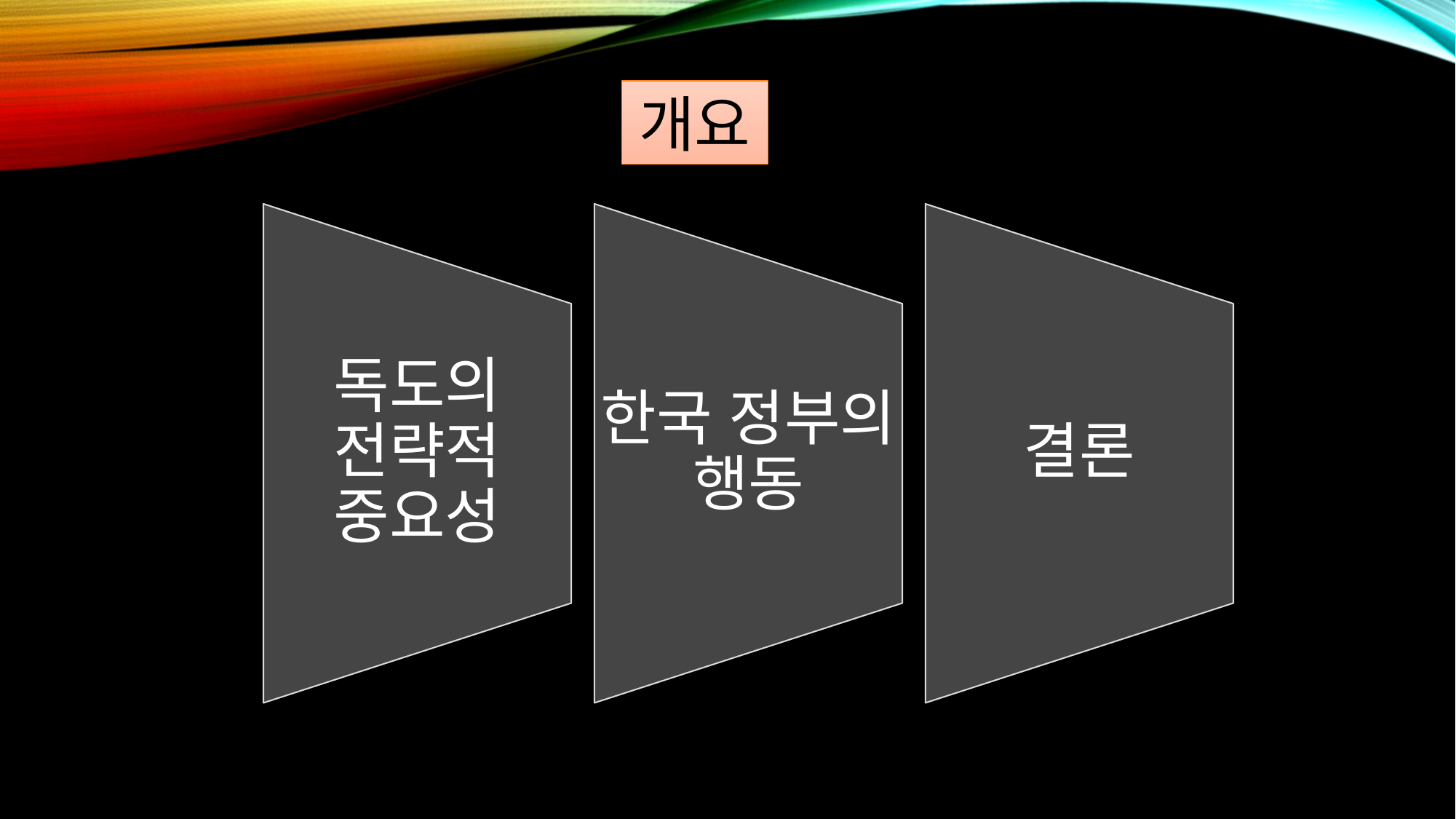

개요
독도의 전략적 중요성
한국 정부의 행동
결론